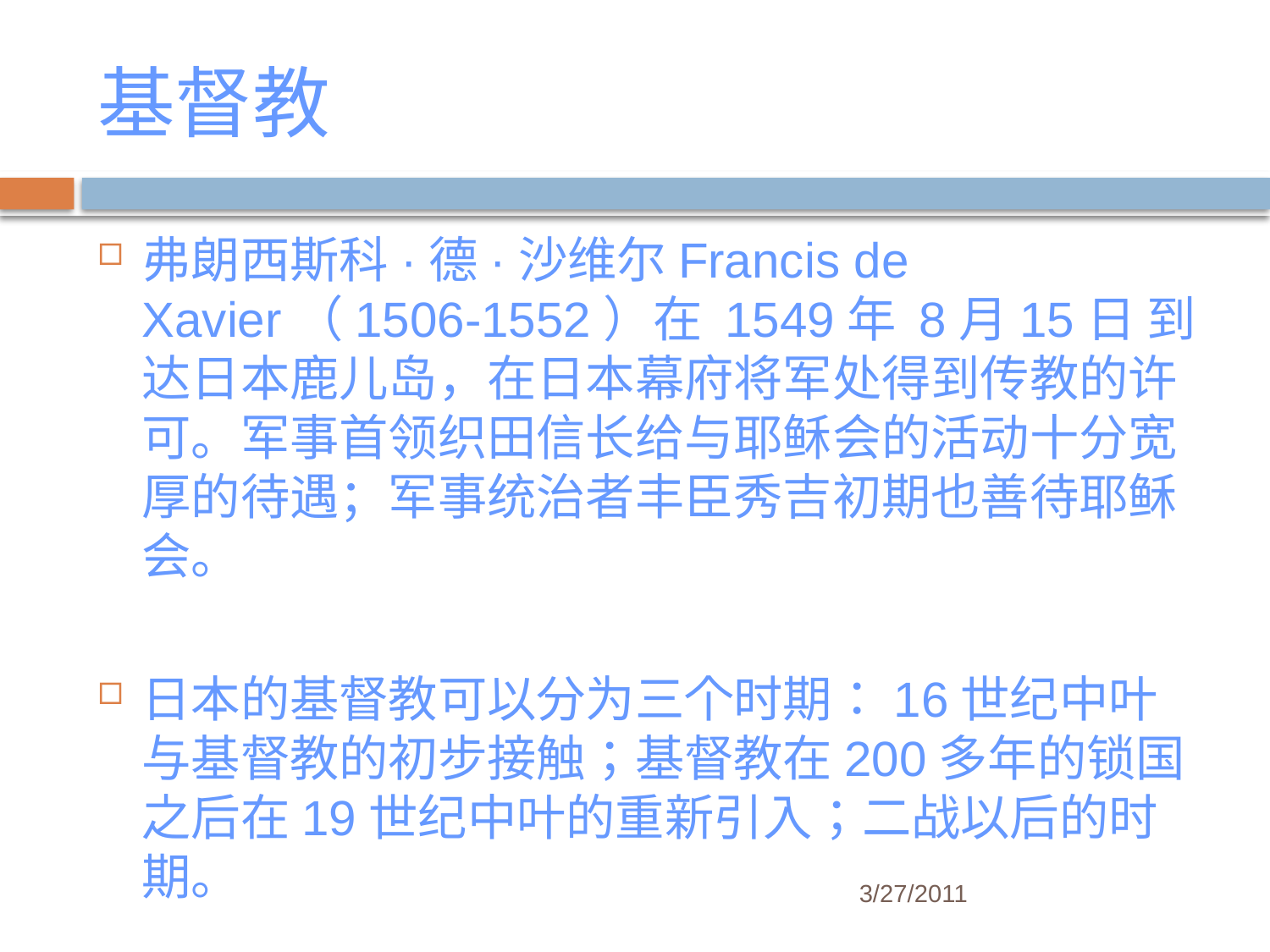

# 基督教
弗朗西斯科·德·沙维尔Francis de Xavier（1506-1552）在 1549年 8月15日 到达日本鹿儿岛，在日本幕府将军处得到传教的许可。军事首领织田信长给与耶稣会的活动十分宽厚的待遇；军事统治者丰臣秀吉初期也善待耶稣会。

日本的基督教可以分为三个时期：16世纪中叶与基督教的初步接触；基督教在200多年的锁国之后在19世纪中叶的重新引入；二战以后的时期。

3/27/2011